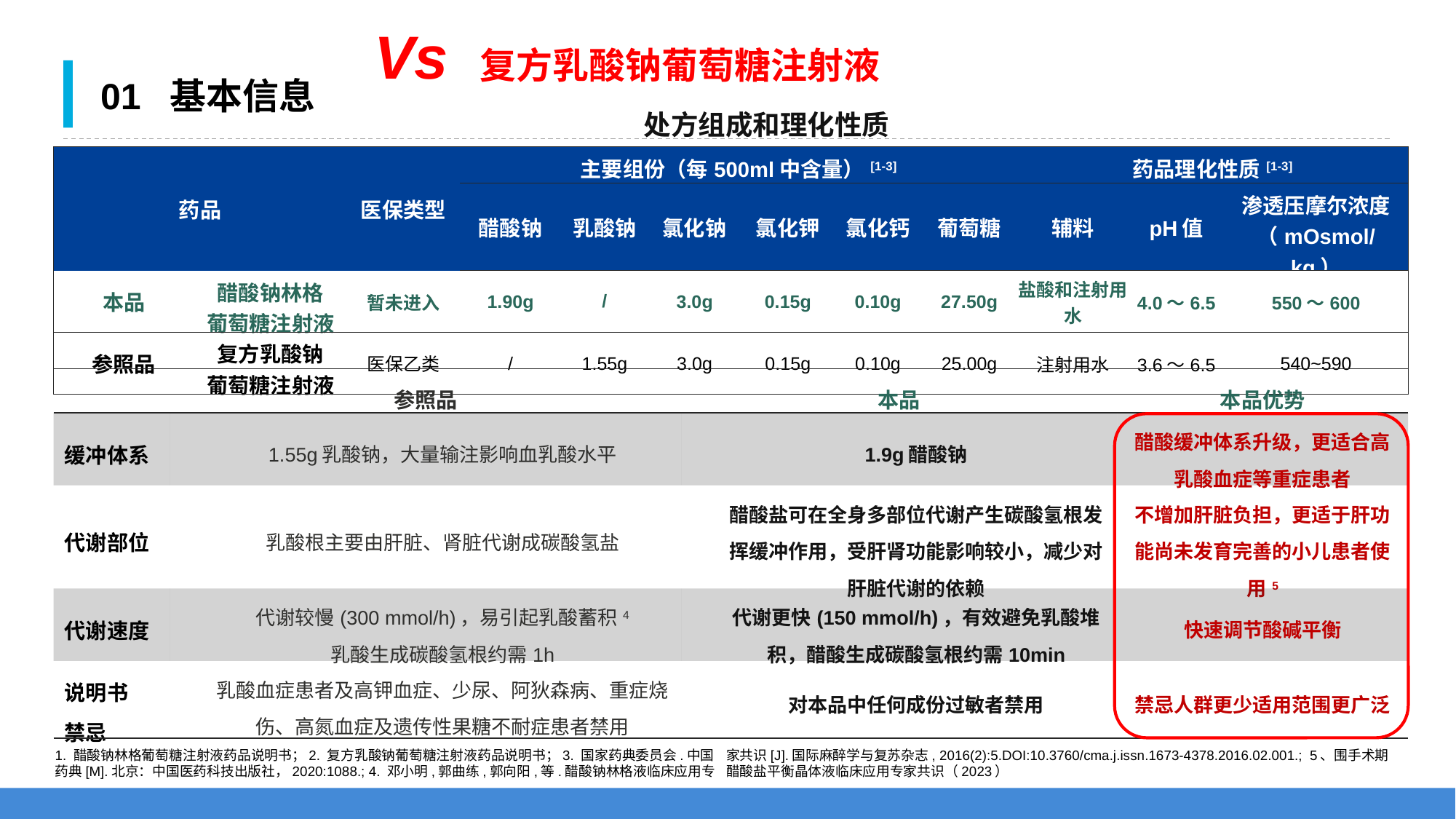

Vs 复方乳酸钠葡萄糖注射液

01  基本信息
处方组成和理化性质
| 药品 |  | 医保类型 | 主要组份（每500ml中含量）[1-3] |  |  |  |  |  | 药品理化性质[1-3] |  |  |
| --- | --- | --- | --- | --- | --- | --- | --- | --- | --- | --- | --- |
|  |  |  | 醋酸钠 | 乳酸钠 | 氯化钠 | 氯化钾 | 氯化钙 | 葡萄糖 | 辅料 | pH值 | 渗透压摩尔浓度（mOsmol/kg） |
| 本品 | 醋酸钠林格 葡萄糖注射液 | 暂未进入 | 1.90g | / | 3.0g | 0.15g | 0.10g | 27.50g | 盐酸和注射用水 | 4.0～6.5 | 550～600 |
| 参照品 | 复方乳酸钠 葡萄糖注射液 | 医保乙类 | / | 1.55g | 3.0g | 0.15g | 0.10g | 25.00g | 注射用水 | 3.6〜6.5 | 540~590 |
|  | 参照品 | 本品 | 本品优势 |
| --- | --- | --- | --- |
| 缓冲体系 | 1.55g乳酸钠，大量输注影响血乳酸水平 | 1.9g醋酸钠 | 醋酸缓冲体系升级，更适合高乳酸血症等重症患者 |
| 代谢部位 | 乳酸根主要由肝脏、肾脏代谢成碳酸氢盐 | 醋酸盐可在全身多部位代谢产生碳酸氢根发挥缓冲作用，受肝肾功能影响较小，减少对肝脏代谢的依赖 | 不增加肝脏负担，更适于肝功能尚未发育完善的小儿患者使用5 |
| 代谢速度 | 代谢较慢(300 mmol/h)，易引起乳酸蓄积4 乳酸生成碳酸氢根约需1h | 代谢更快(150 mmol/h)，有效避免乳酸堆积，醋酸生成碳酸氢根约需10min | 快速调节酸碱平衡 |
| 说明书 禁忌 | 乳酸血症患者及高钾血症、少尿、阿狄森病、重症烧伤、高氮血症及遗传性果糖不耐症患者禁用 | 对本品中任何成份过敏者禁用 | 禁忌人群更少适用范围更广泛 |

1. 醋酸钠林格葡萄糖注射液药品说明书；2. 复方乳酸钠葡萄糖注射液药品说明书；3. 国家药典委员会.中国药典[M].北京：中国医药科技出版社，2020:1088.; 4. 邓小明,郭曲练,郭向阳,等.醋酸钠林格液临床应用专家共识[J].国际麻醉学与复苏杂志, 2016(2):5.DOI:10.3760/cma.j.issn.1673-4378.2016.02.001.;  5、围手术期醋酸盐平衡晶体液临床应用专家共识（2023）